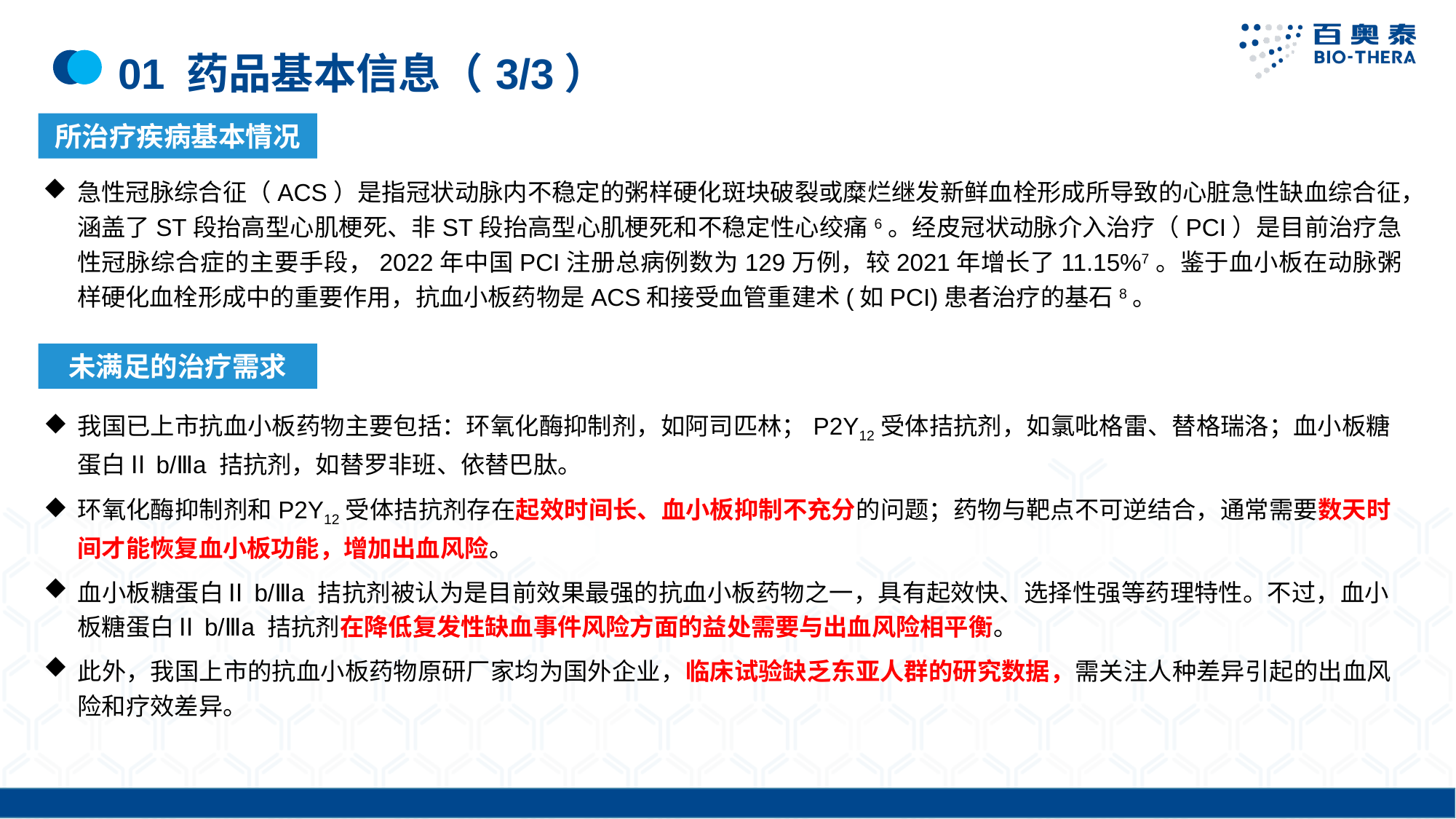

# 01 药品基本信息（3/3）
所治疗疾病基本情况
急性冠脉综合征（ACS）是指冠状动脉内不稳定的粥样硬化斑块破裂或糜烂继发新鲜血栓形成所导致的心脏急性缺血综合征，涵盖了ST段抬高型心肌梗死、非ST段抬高型心肌梗死和不稳定性心绞痛6。经皮冠状动脉介入治疗（PCI）是目前治疗急性冠脉综合症的主要手段，2022年中国PCI注册总病例数为129万例，较2021年增长了11.15%7。鉴于血小板在动脉粥样硬化血栓形成中的重要作用，抗血小板药物是ACS和接受血管重建术(如PCI)患者治疗的基石8。

未满足的治疗需求
我国已上市抗血小板药物主要包括：环氧化酶抑制剂，如阿司匹林；P2Y12受体拮抗剂，如氯吡格雷、替格瑞洛；血小板糖蛋白Ⅱb/Ⅲa 拮抗剂，如替罗非班、依替巴肽。
环氧化酶抑制剂和P2Y12受体拮抗剂存在起效时间长、血小板抑制不充分的问题；药物与靶点不可逆结合，通常需要数天时间才能恢复血小板功能，增加出血风险。
血小板糖蛋白Ⅱb/Ⅲa 拮抗剂被认为是目前效果最强的抗血小板药物之一，具有起效快、选择性强等药理特性。不过，血小板糖蛋白Ⅱb/Ⅲa 拮抗剂在降低复发性缺血事件风险方面的益处需要与出血风险相平衡。
此外，我国上市的抗血小板药物原研厂家均为国外企业，临床试验缺乏东亚人群的研究数据，需关注人种差异引起的出血风险和疗效差异。